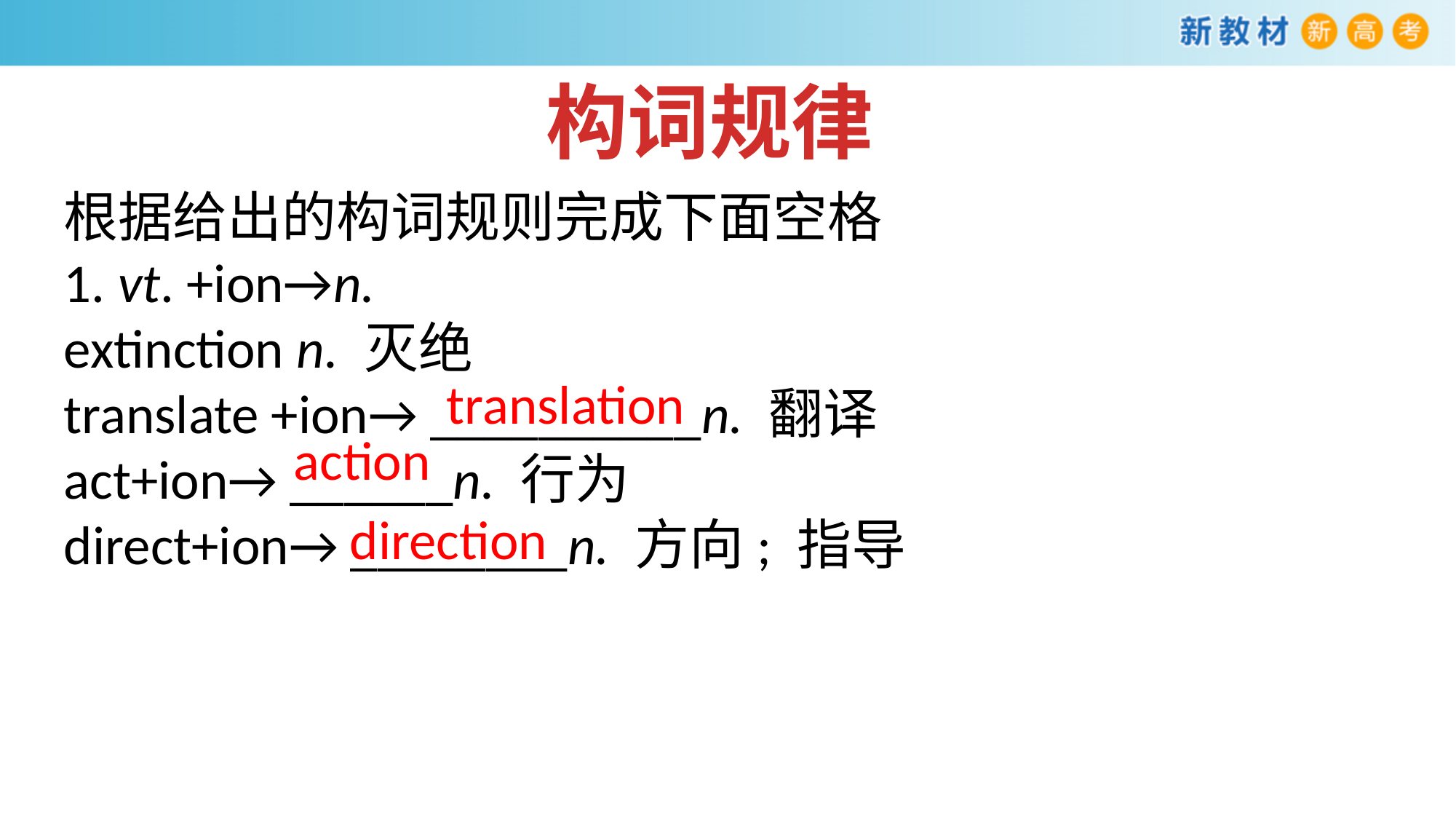

构词规律
根据给出的构词规则完成下面空格
1. vt. +ion→n.
extinction n. 灭绝
translate +ion→ __________n. 翻译
act+ion→ ______n. 行为
direct+ion→ ________n. 方向; 指导
translation
action
direction